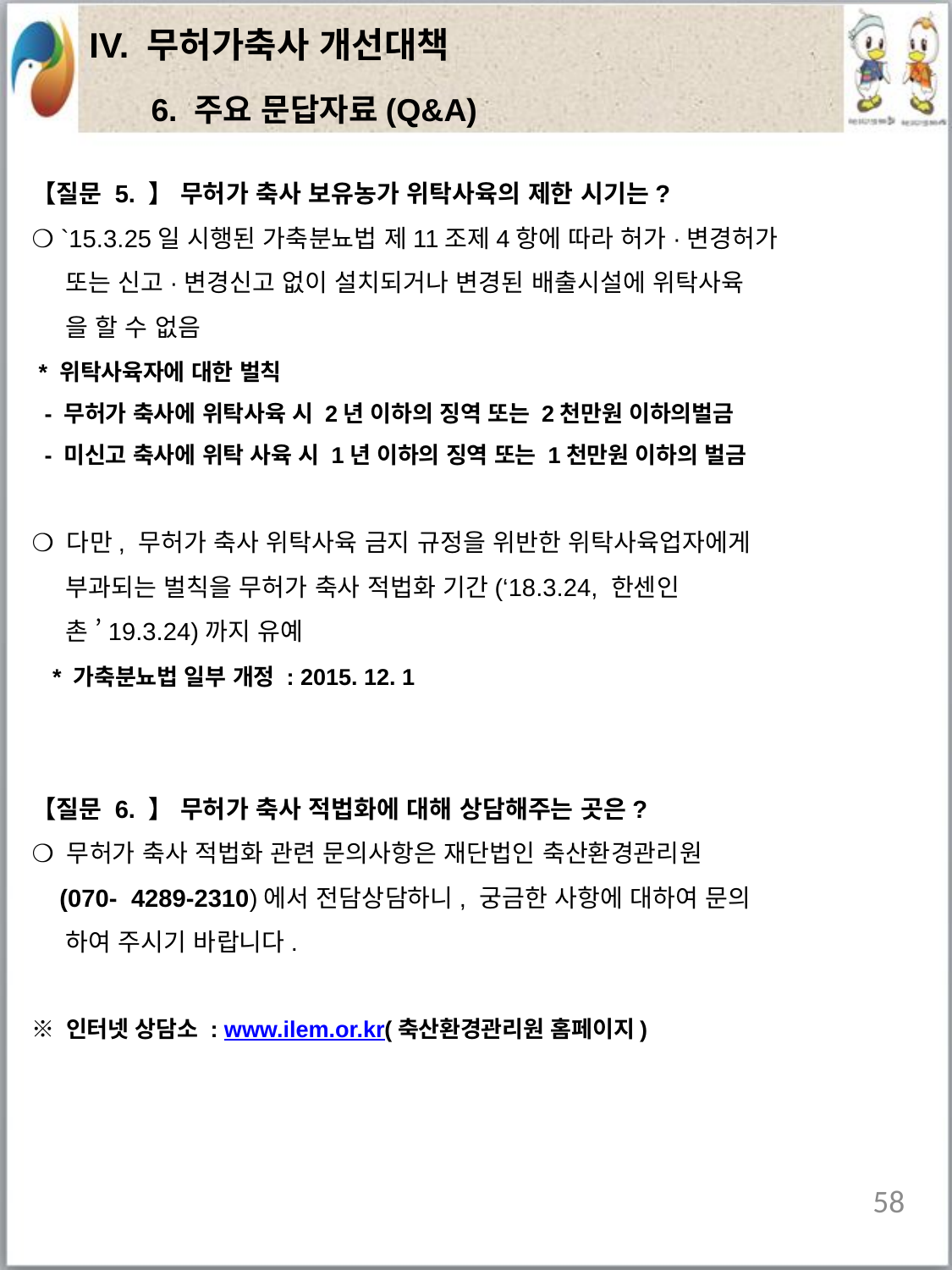

| IV. 무허가축사 개선대책 |
| --- |
6. 주요 문답자료(Q&A)

【질문 5. 】 무허가 축사 보유농가 위탁사육의 제한 시기는?
❍ `15.3.25일 시행된 가축분뇨법 제11조제4항에 따라 허가·변경허가
    또는 신고·변경신고 없이 설치되거나 변경된 배출시설에 위탁사육
    을 할 수 없음
 * 위탁사육자에 대한 벌칙
  - 무허가 축사에 위탁사육 시 2년 이하의 징역 또는 2천만원 이하의벌금
  - 미신고 축사에 위탁 사육 시 1년 이하의 징역 또는 1천만원 이하의 벌금

❍ 다만, 무허가 축사 위탁사육 금지 규정을 위반한 위탁사육업자에게
    부과되는 벌칙을 무허가 축사 적법화 기간(‘18.3.24, 한센인
    촌 ’19.3.24)까지 유예
   * 가축분뇨법 일부 개정 : 2015. 12. 1

【질문 6. 】 무허가 축사 적법화에 대해 상담해주는 곳은?
❍ 무허가 축사 적법화 관련 문의사항은 재단법인 축산환경관리원
    (070-  4289-2310)에서 전담상담하니, 궁금한 사항에 대하여 문의
    하여 주시기 바랍니다.

※ 인터넷 상담소 : www.ilem.or.kr(축산환경관리원 홈페이지)

58